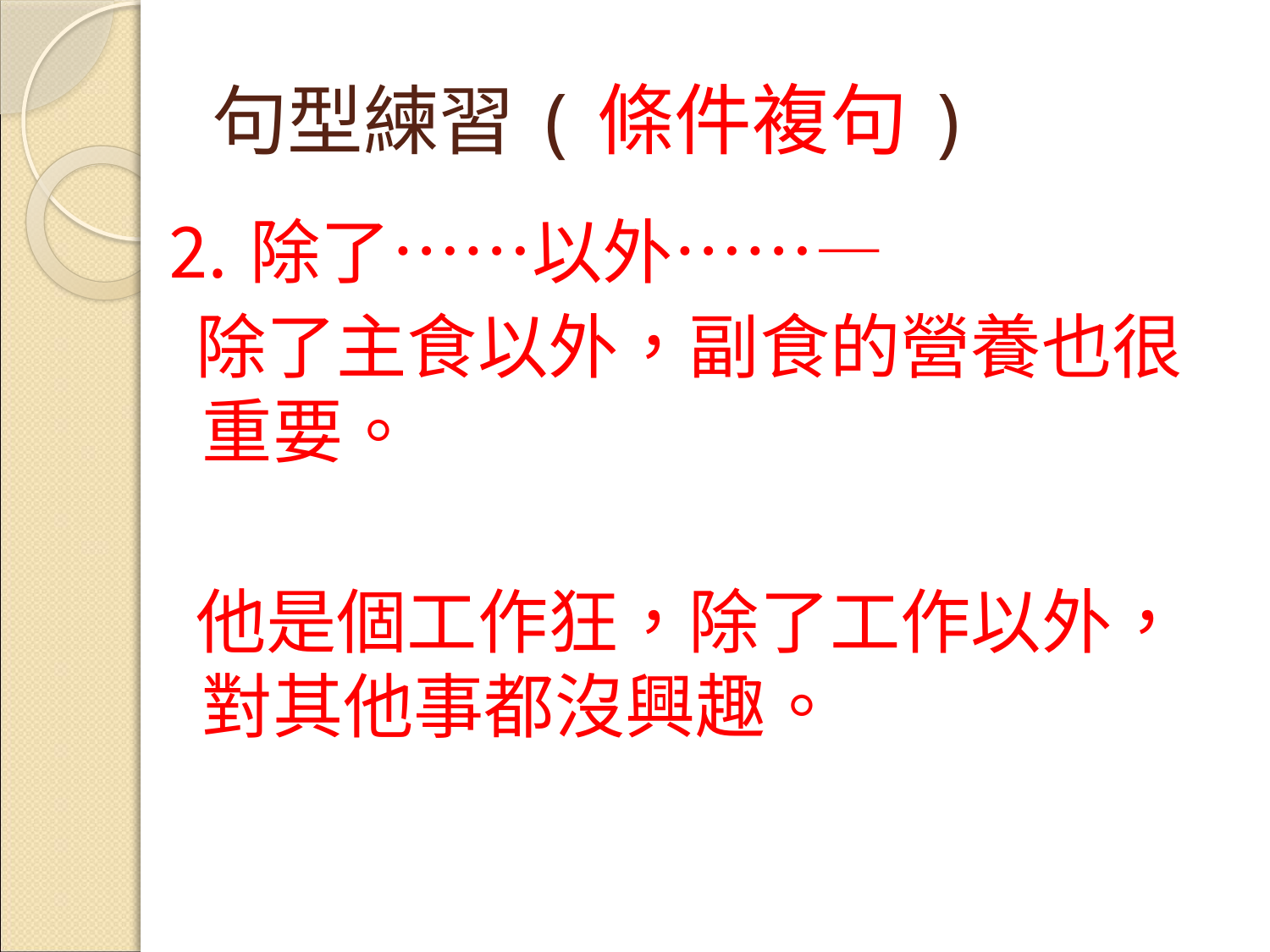

句型練習(條件複句)
⒉除了……以外……—
 除了主食以外，副食的營養也很重要。

 他是個工作狂，除了工作以外，對其他事都沒興趣。